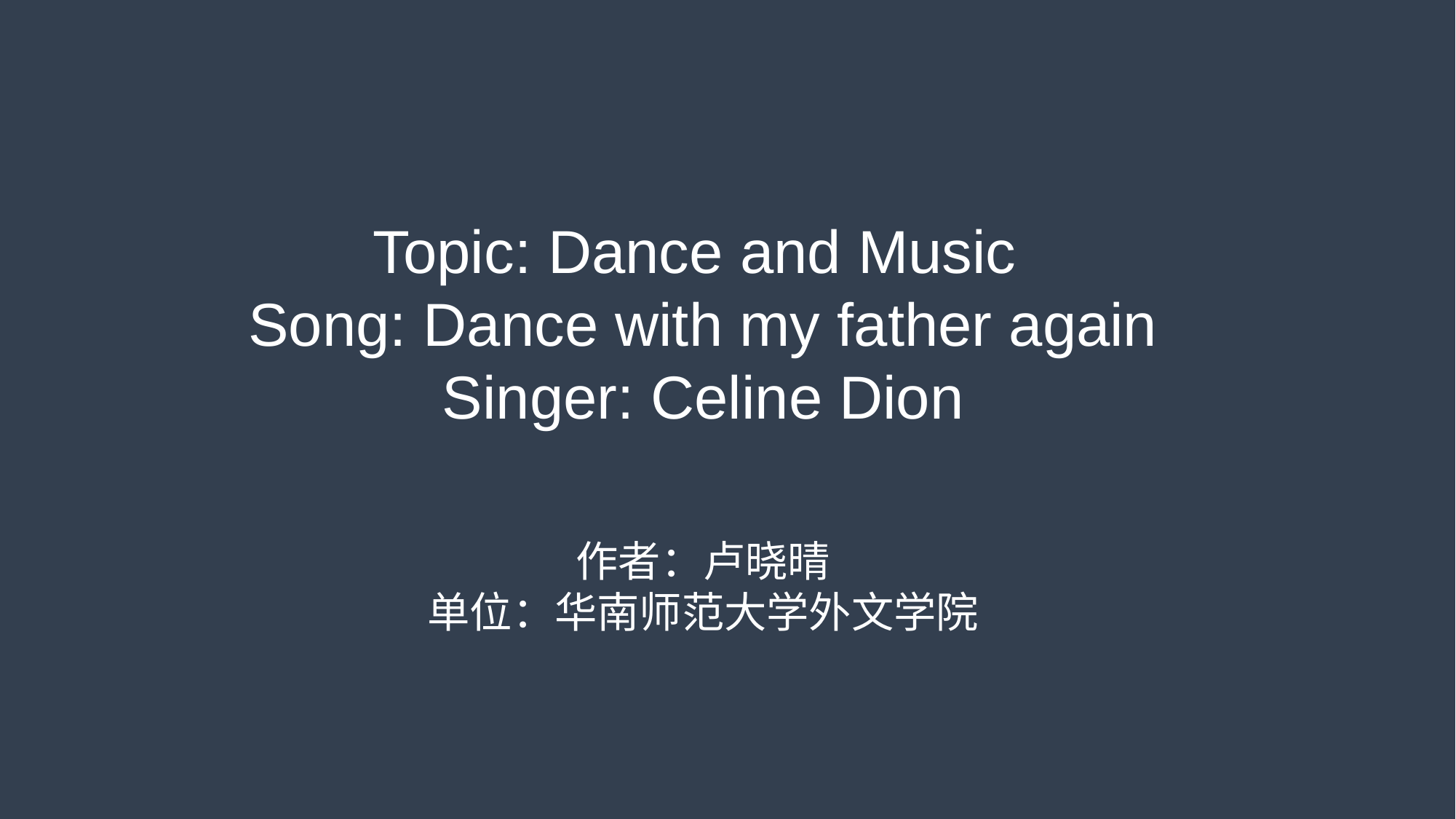

Topic: Dance and Music
Song: Dance with my father again
Singer: Celine Dion
作者：卢晓晴
单位：华南师范大学外文学院